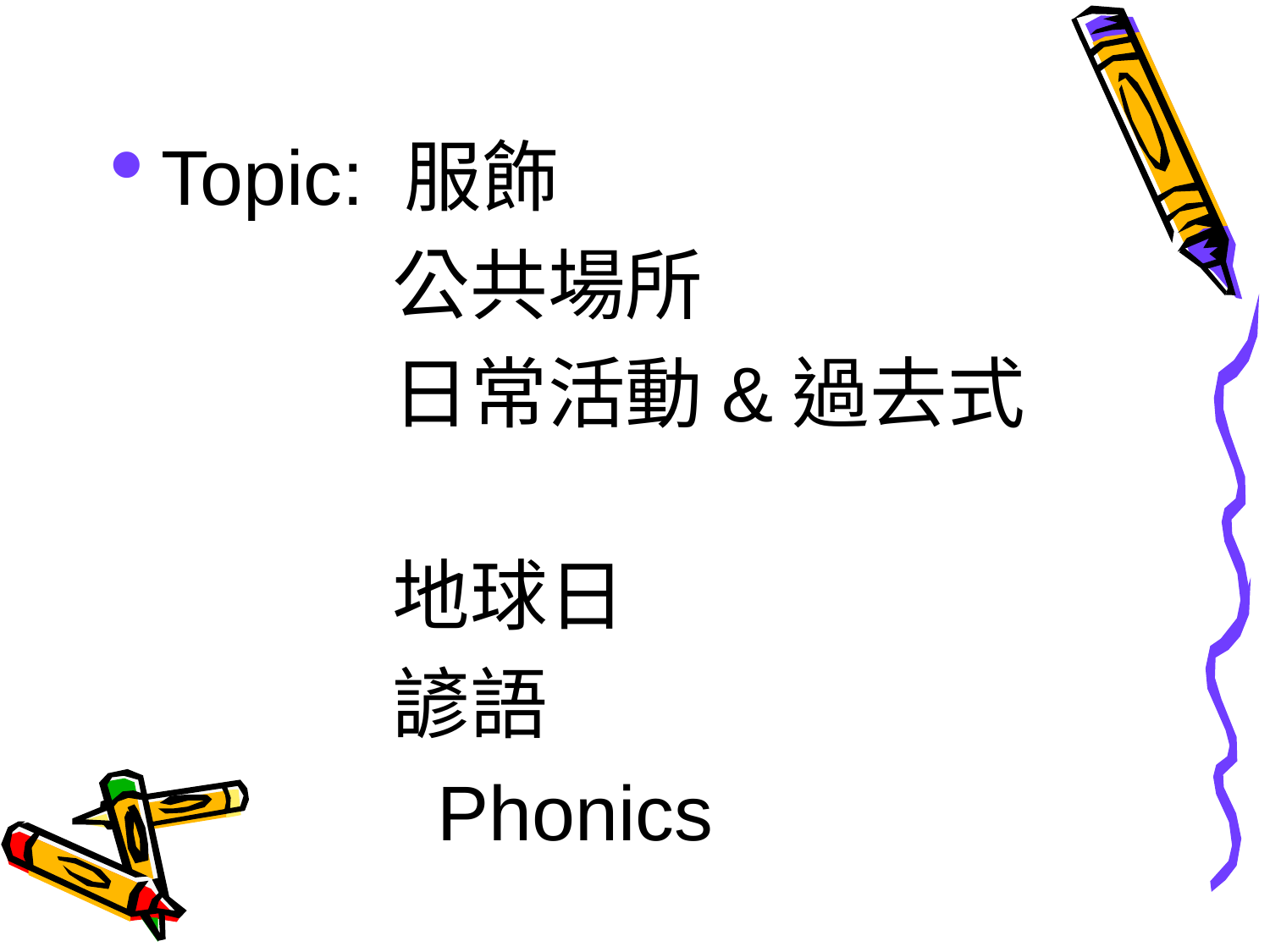

Topic: 服飾
               公共場所
               日常活動&過去式
               地球日
               諺語
               Phonics